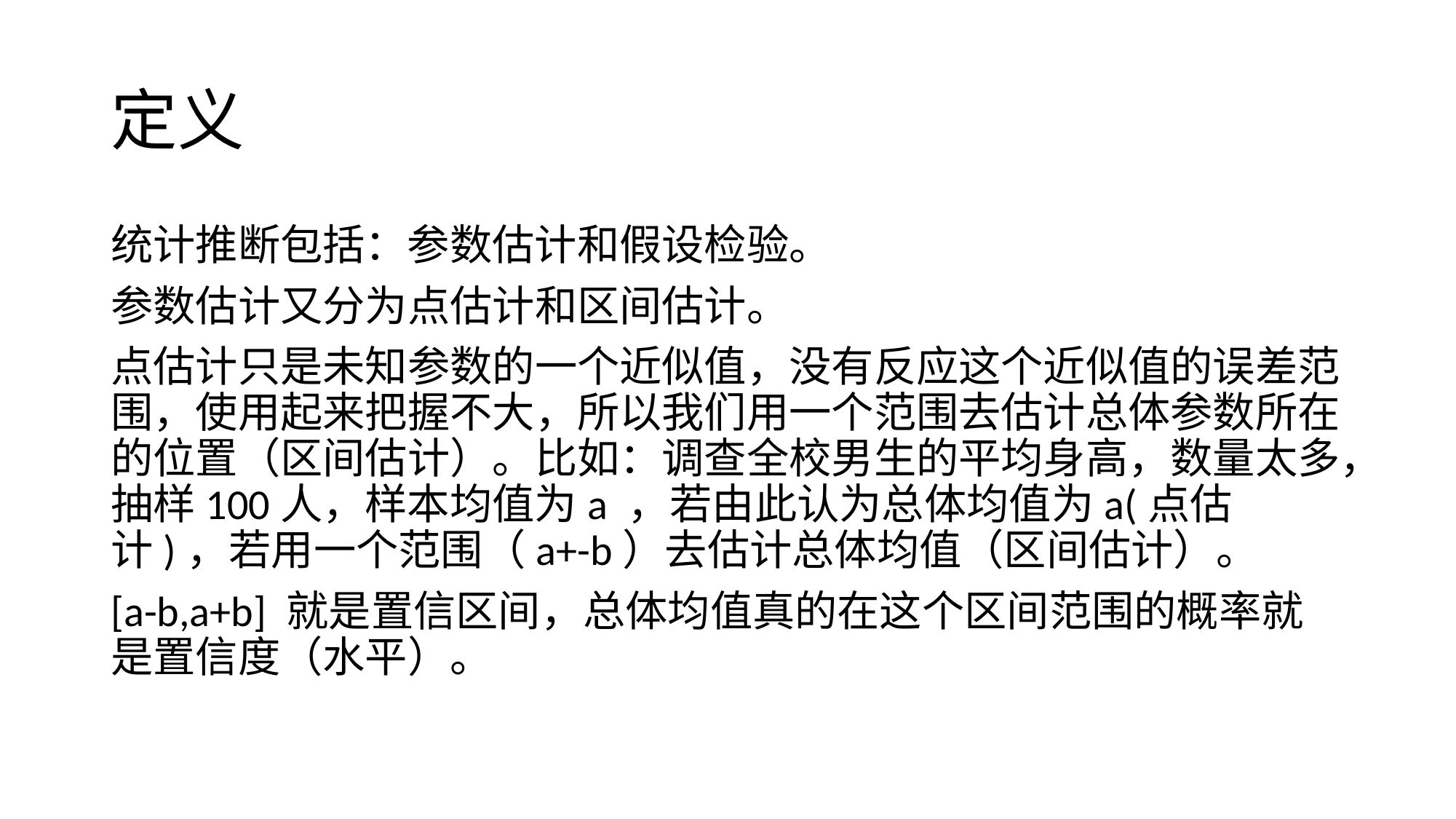

# 定义
统计推断包括：参数估计和假设检验。
参数估计又分为点估计和区间估计。
点估计只是未知参数的一个近似值，没有反应这个近似值的误差范围，使用起来把握不大，所以我们用一个范围去估计总体参数所在的位置（区间估计）。比如：调查全校男生的平均身高，数量太多，抽样100人，样本均值为a ，若由此认为总体均值为a(点估计)，若用一个范围（a+-b）去估计总体均值（区间估计）。
[a-b,a+b] 就是置信区间，总体均值真的在这个区间范围的概率就是置信度（水平）。